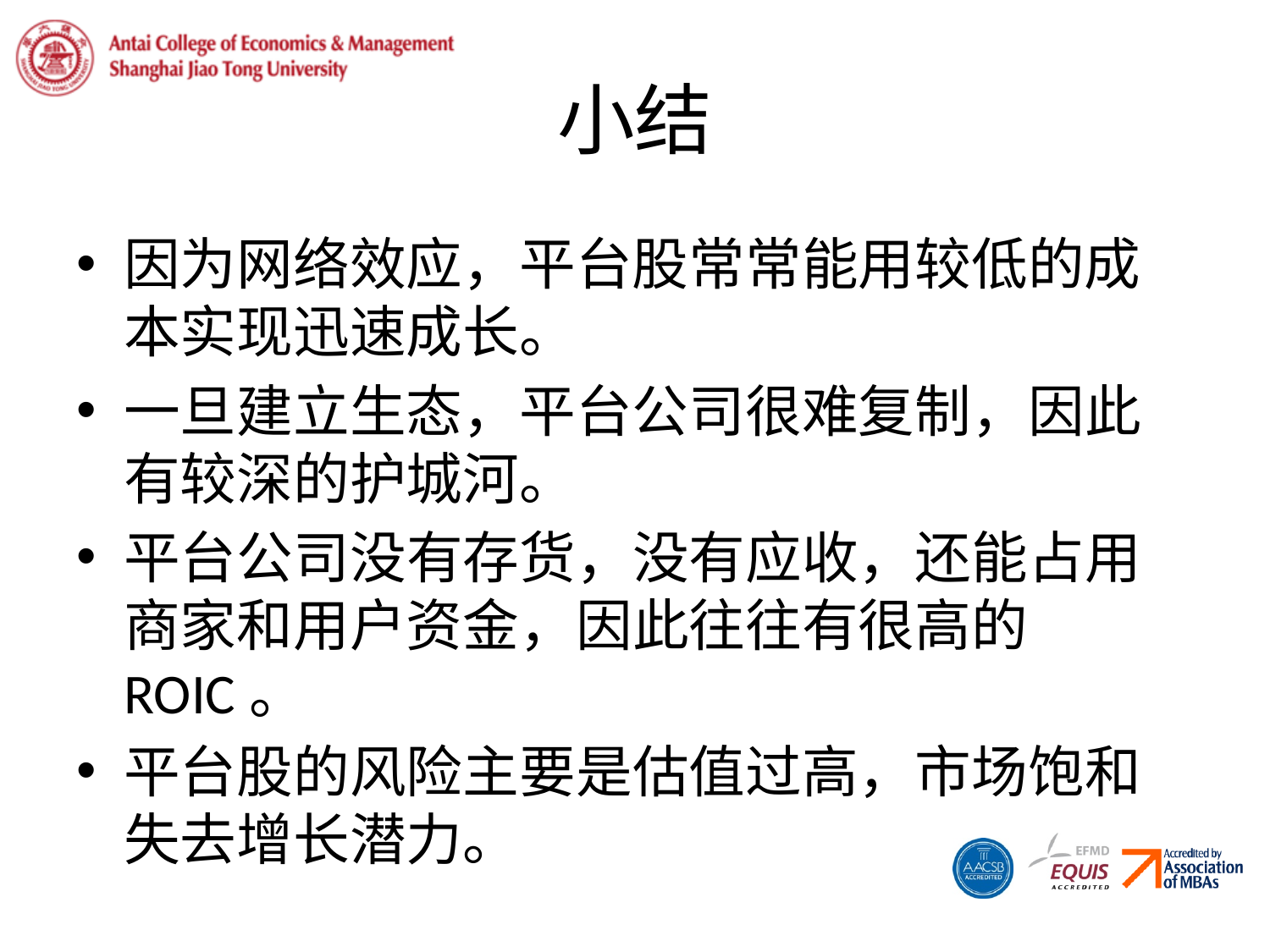

# 小结
因为网络效应，平台股常常能用较低的成本实现迅速成长。
一旦建立生态，平台公司很难复制，因此有较深的护城河。
平台公司没有存货，没有应收，还能占用商家和用户资金，因此往往有很高的ROIC。
平台股的风险主要是估值过高，市场饱和失去增长潜力。